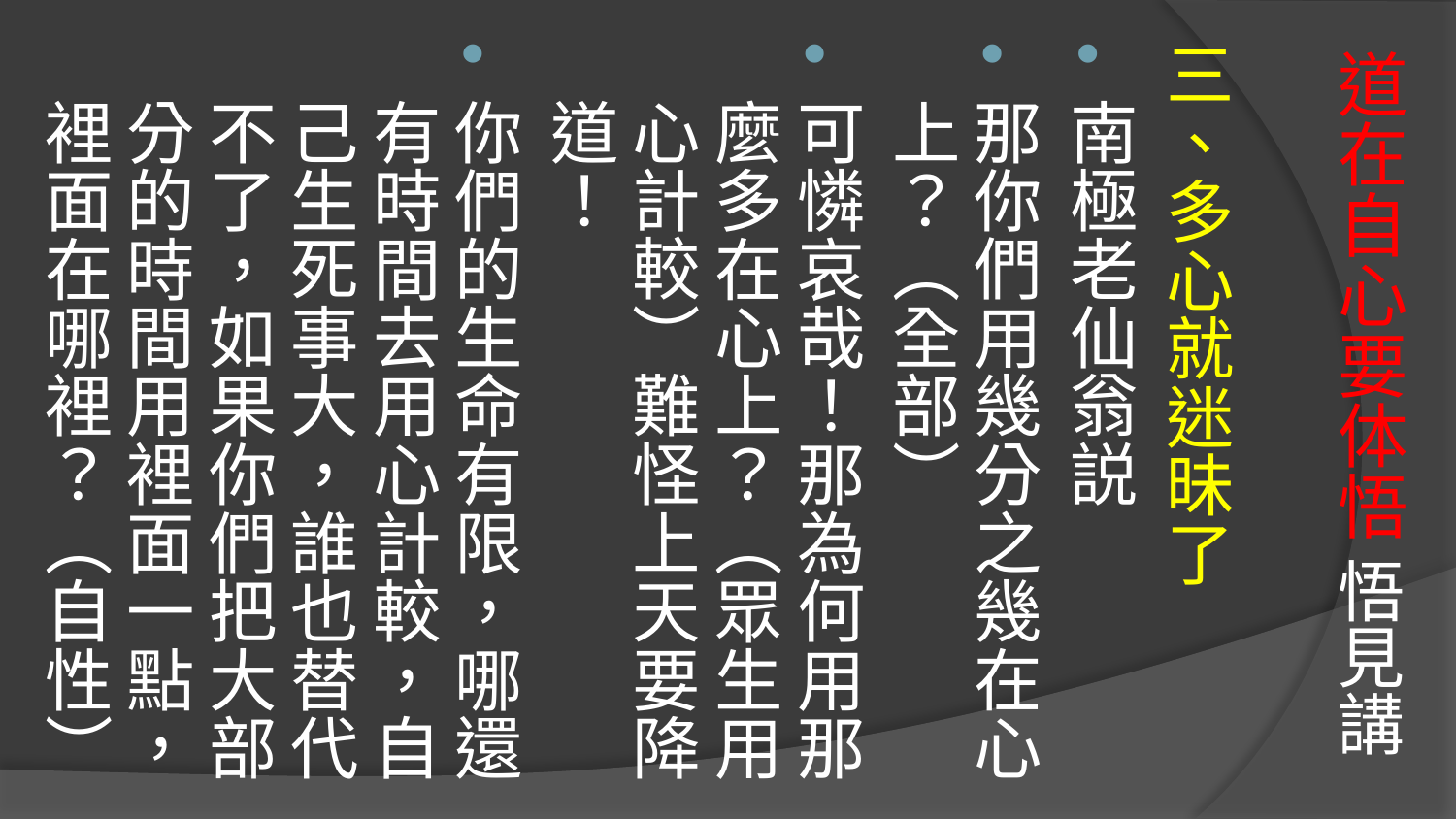

# 道在自心要体悟 悟見講
三、多心就迷昧了
南極老仙翁説
那你們用幾分之幾在心上？（全部）
可憐哀哉！那為何用那麼多在心上？（眾生用心計較）難怪上天要降道！
你們的生命有限，哪還有時間去用心計較，自己生死事大，誰也替代不了，如果你們把大部分的時間用裡面一點，裡面在哪裡？（自性）